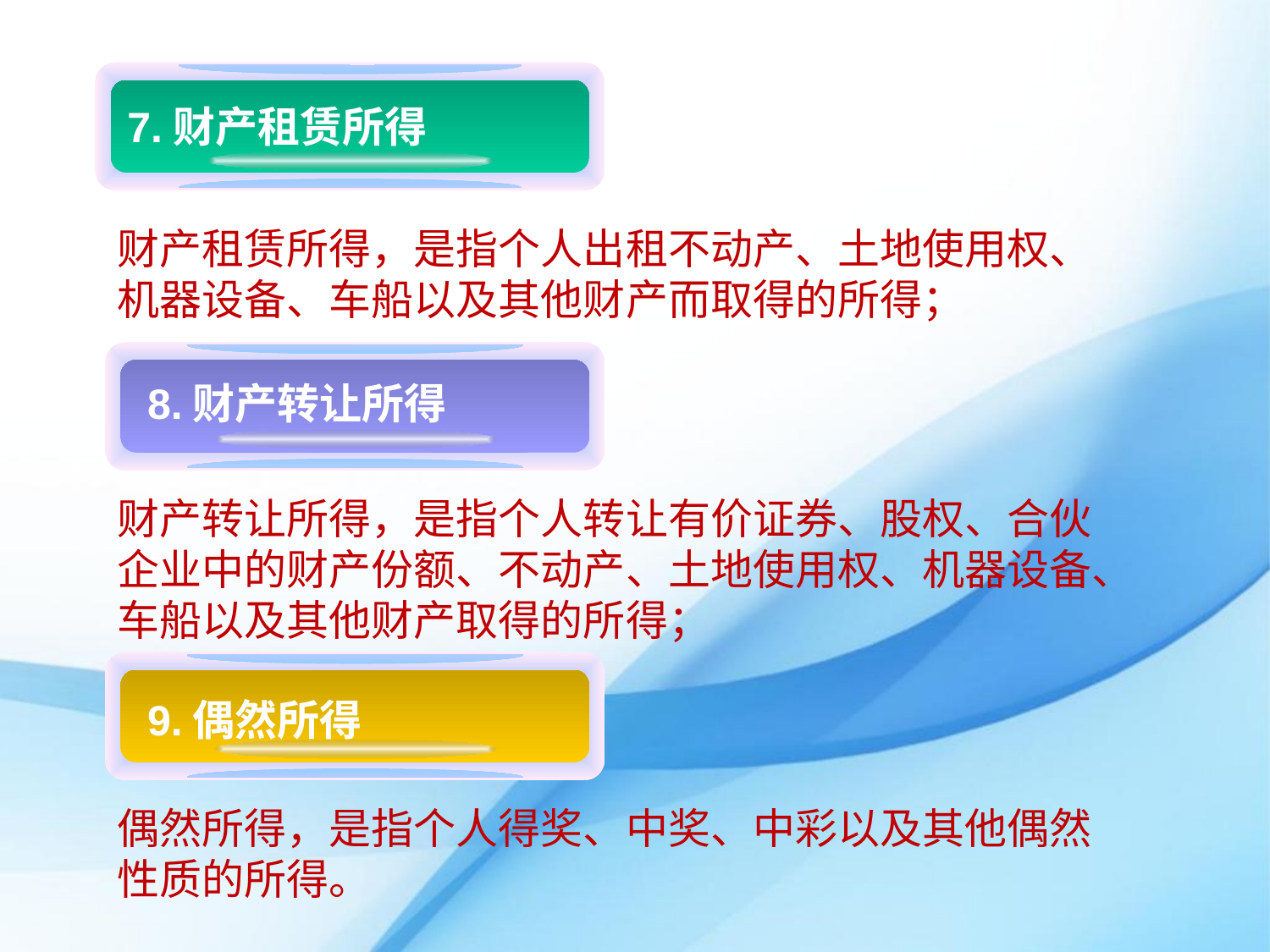

7.财产租赁所得
财产租赁所得，是指个人出租不动产、土地使用权、机器设备、车船以及其他财产而取得的所得；

8.财产转让所得
财产转让所得，是指个人转让有价证券、股权、合伙企业中的财产份额、不动产、土地使用权、机器设备、车船以及其他财产取得的所得；

9.偶然所得
偶然所得，是指个人得奖、中奖、中彩以及其他偶然性质的所得。